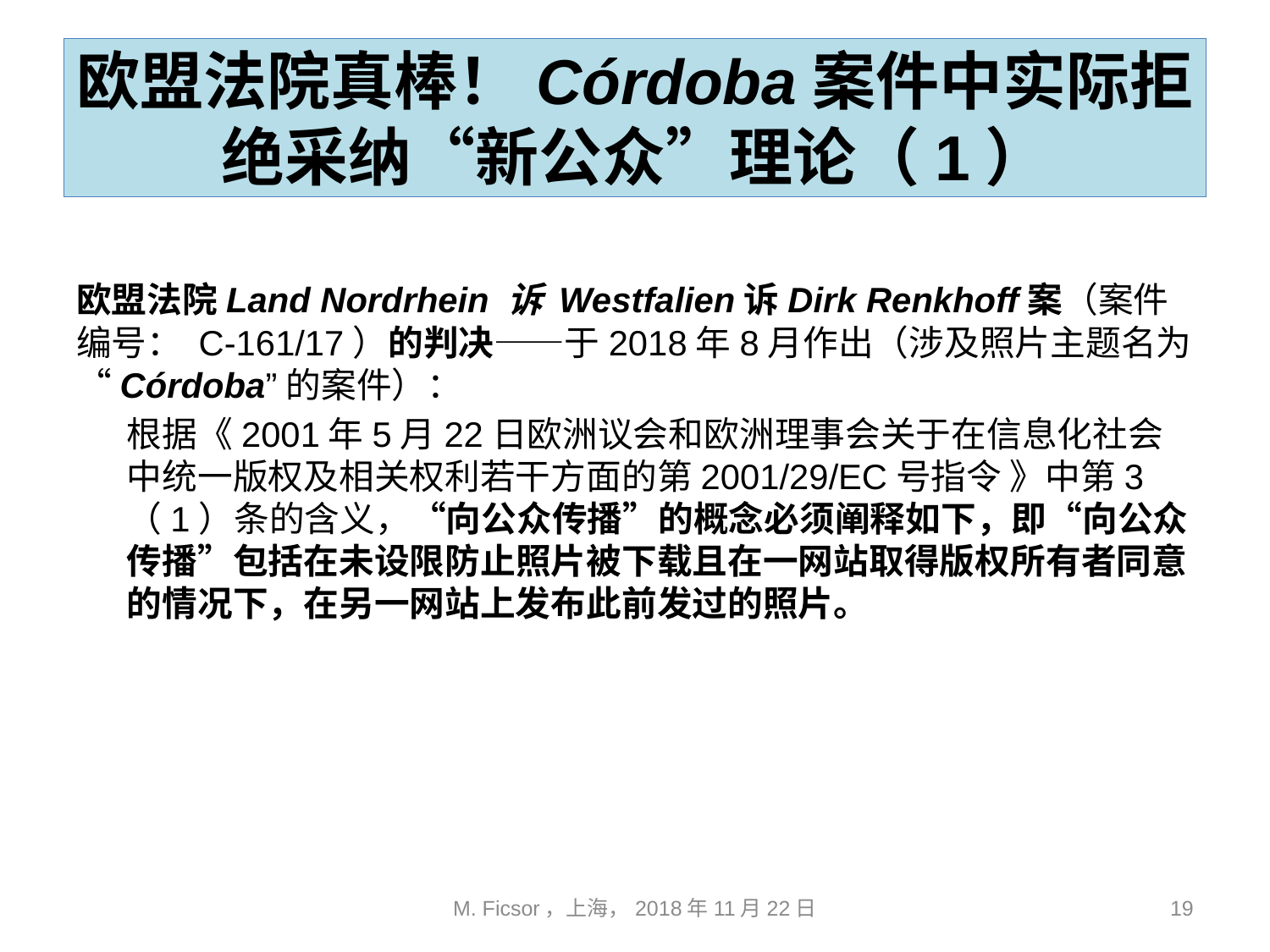

# 欧盟法院真棒！Córdoba案件中实际拒绝采纳“新公众”理论（1）

欧盟法院Land Nordrhein 诉 Westfalien诉Dirk Renkhoff案（案件编号： C-161/17）的判决——于2018年8月作出（涉及照片主题名为“Córdoba”的案件）：
根据《2001年5月22日欧洲议会和欧洲理事会关于在信息化社会中统一版权及相关权利若干方面的第2001/29/EC号指令 》中第3（1）条的含义，“向公众传播”的概念必须阐释如下，即“向公众传播”包括在未设限防止照片被下载且在一网站取得版权所有者同意的情况下，在另一网站上发布此前发过的照片。

M. Ficsor，上海，2018年11月22日
19